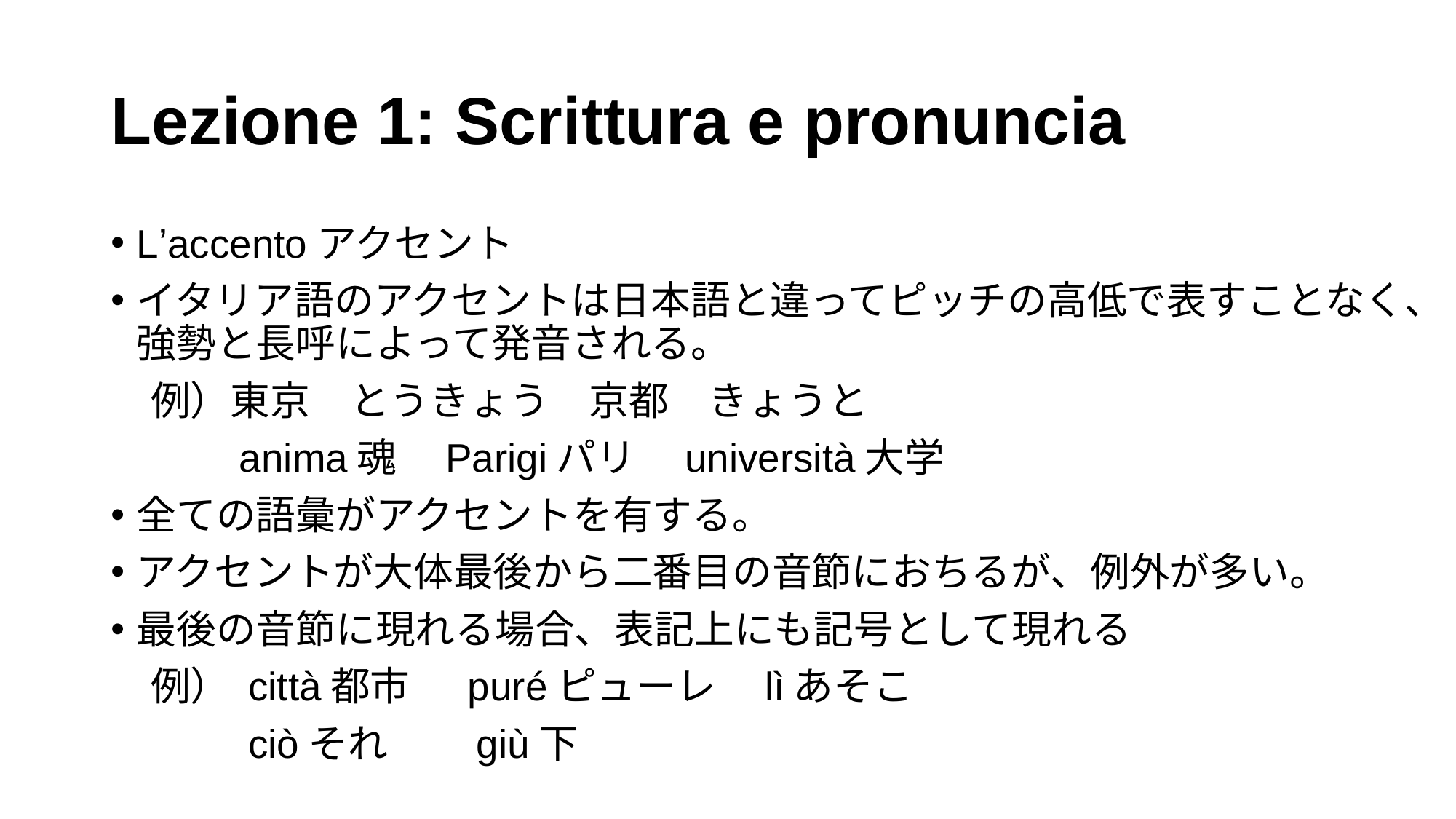

# Lezione 1: Scrittura e pronuncia
Lʼaccentoアクセント
イタリア語のアクセントは日本語と違ってピッチの高低で表すことなく、強勢と長呼によって発音される。
　例）東京　とうきょう　京都　きょうと
　　　anima魂　Parigiパリ　università大学
全ての語彙がアクセントを有する。
アクセントが大体最後から二番目の音節におちるが、例外が多い。
最後の音節に現れる場合、表記上にも記号として現れる
　例） città都市　 puréピューレ　lìあそこ
　　　 ciòそれ　　giù下